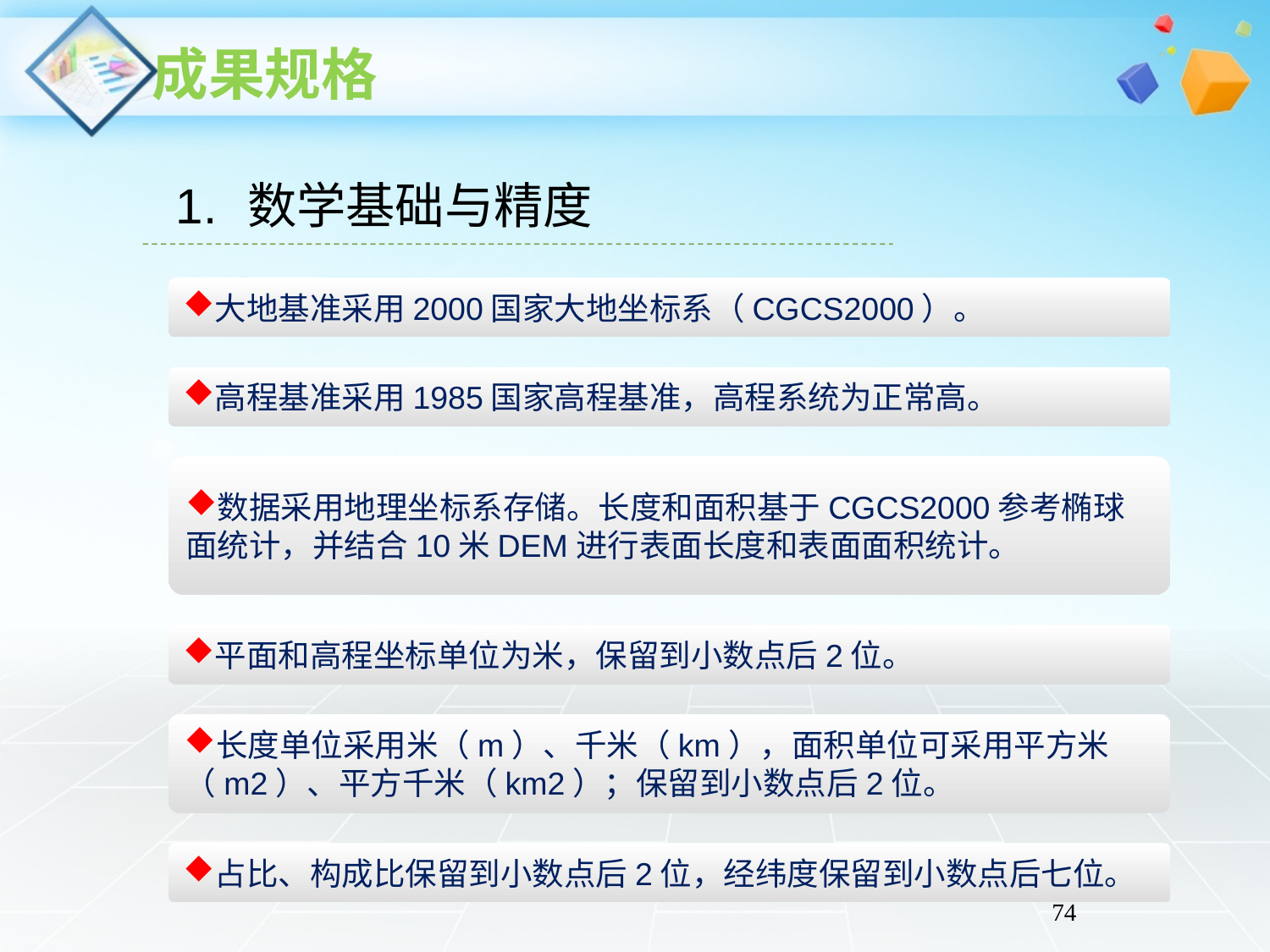

数学基础与精度

大地基准采用2000国家大地坐标系（CGCS2000）。
高程基准采用1985国家高程基准，高程系统为正常高。
数据采用地理坐标系存储。长度和面积基于CGCS2000参考椭球面统计，并结合10米DEM进行表面长度和表面面积统计。
平面和高程坐标单位为米，保留到小数点后2位。
长度单位采用米（m）、千米（km），面积单位可采用平方米（m2）、平方千米（km2）；保留到小数点后2位。
占比、构成比保留到小数点后2位，经纬度保留到小数点后七位。
74